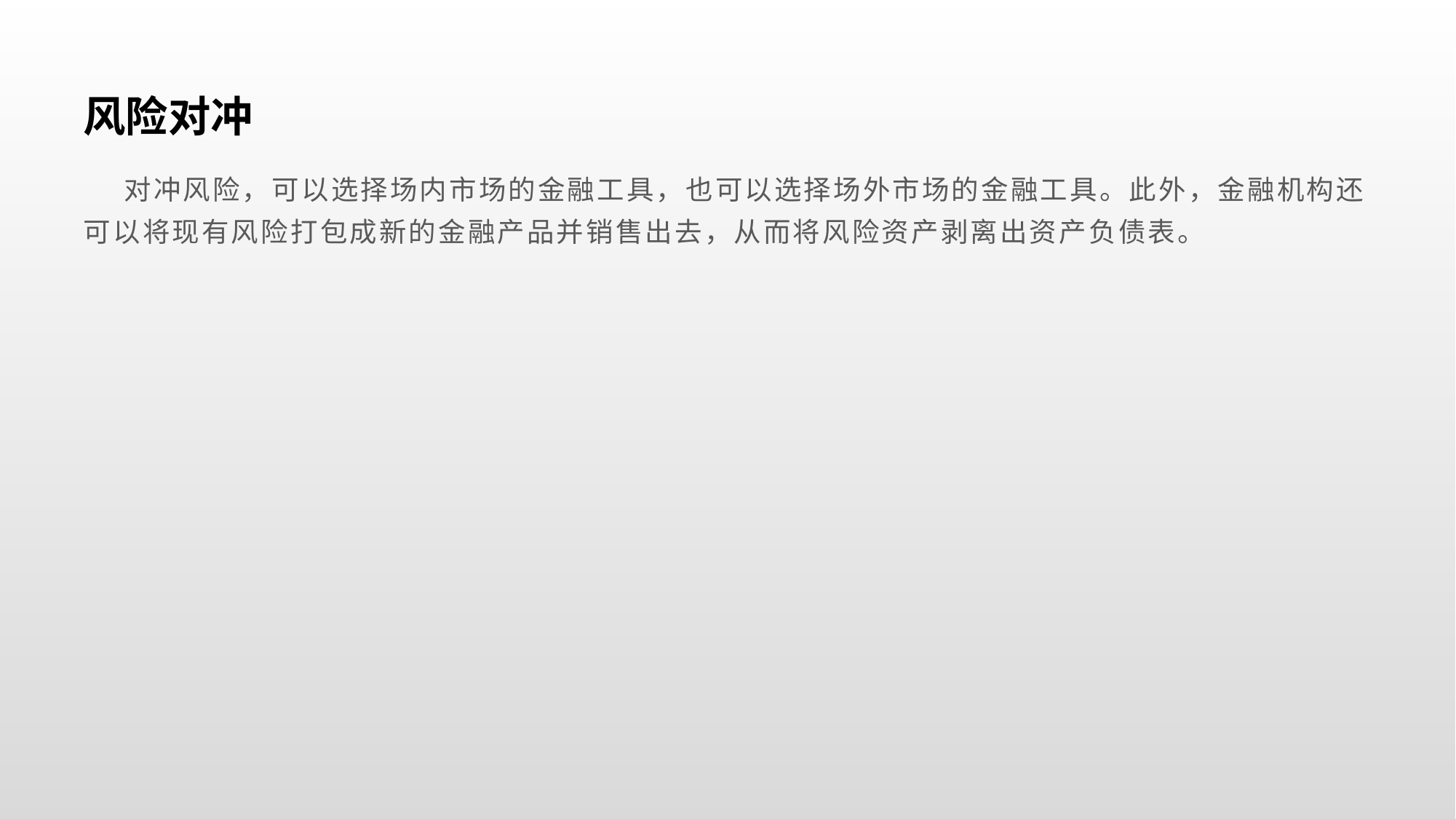

# 风险对冲
    对冲风险，可以选择场内市场的金融工具，也可以选择场外市场的金融工具。此外，金融机构还可以将现有风险打包成新的金融产品并销售出去，从而将风险资产剥离出资产负债表。